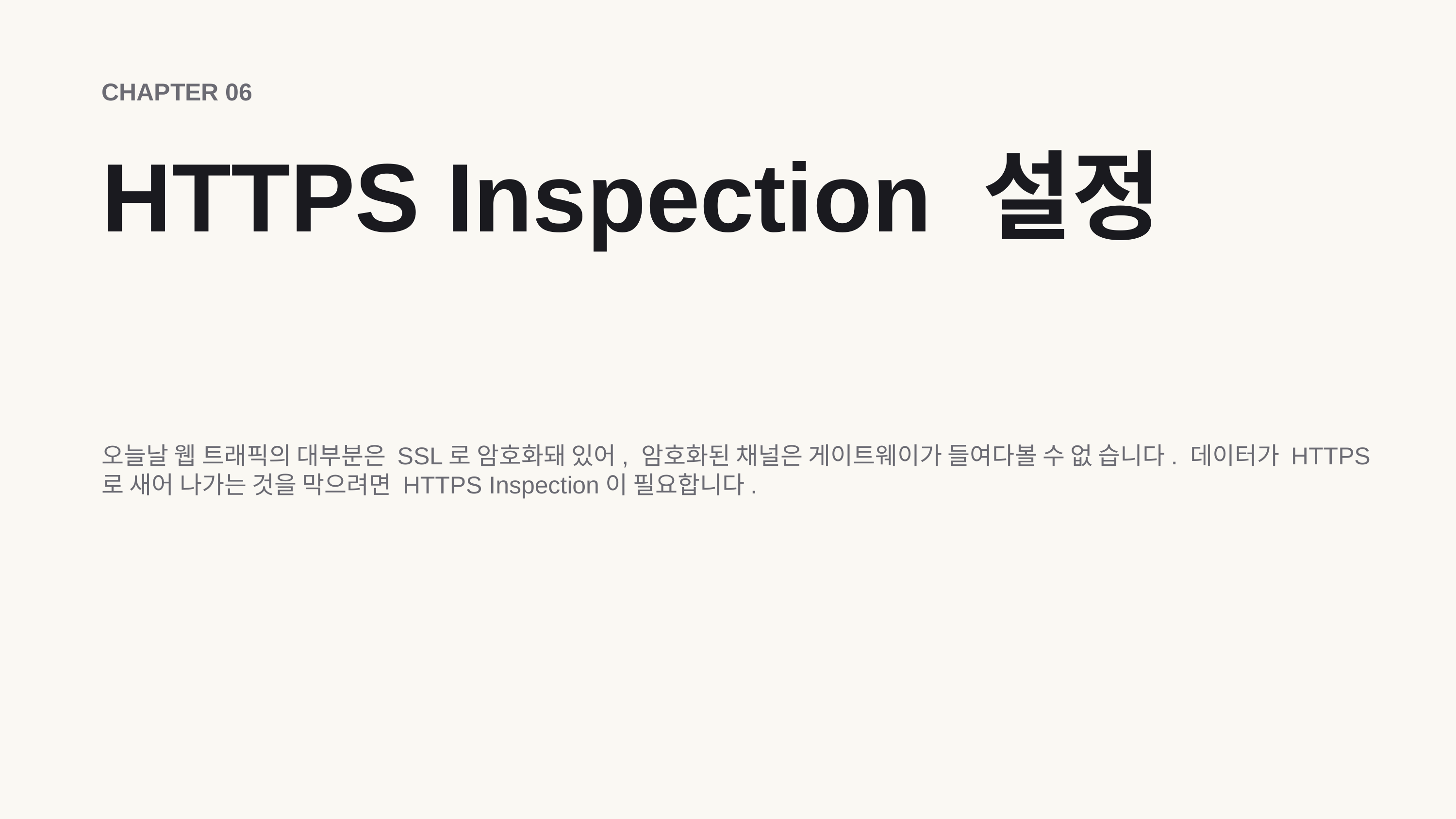

CHAPTER 06
HTTPS Inspection 설정
오늘날 웹 트래픽의 대부분은 SSL로 암호화돼 있어, 암호화된 채널은 게이트웨이가 들여다볼 수 없 습니다. 데이터가 HTTPS로 새어 나가는 것을 막으려면 HTTPS Inspection이 필요합니다.